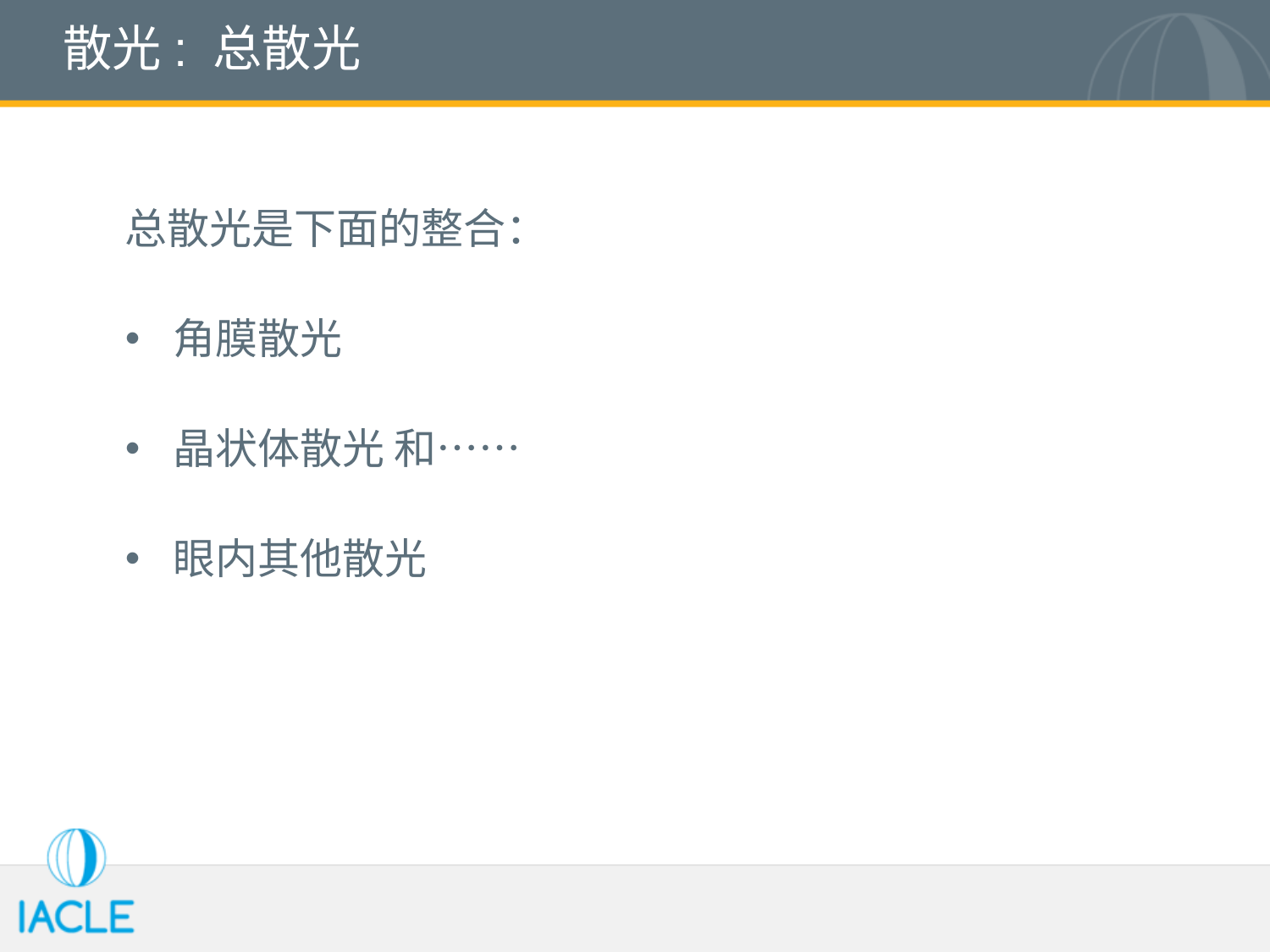

# 散光: 总散光
总散光是下面的整合：
角膜散光
晶状体散光 和……
眼内其他散光